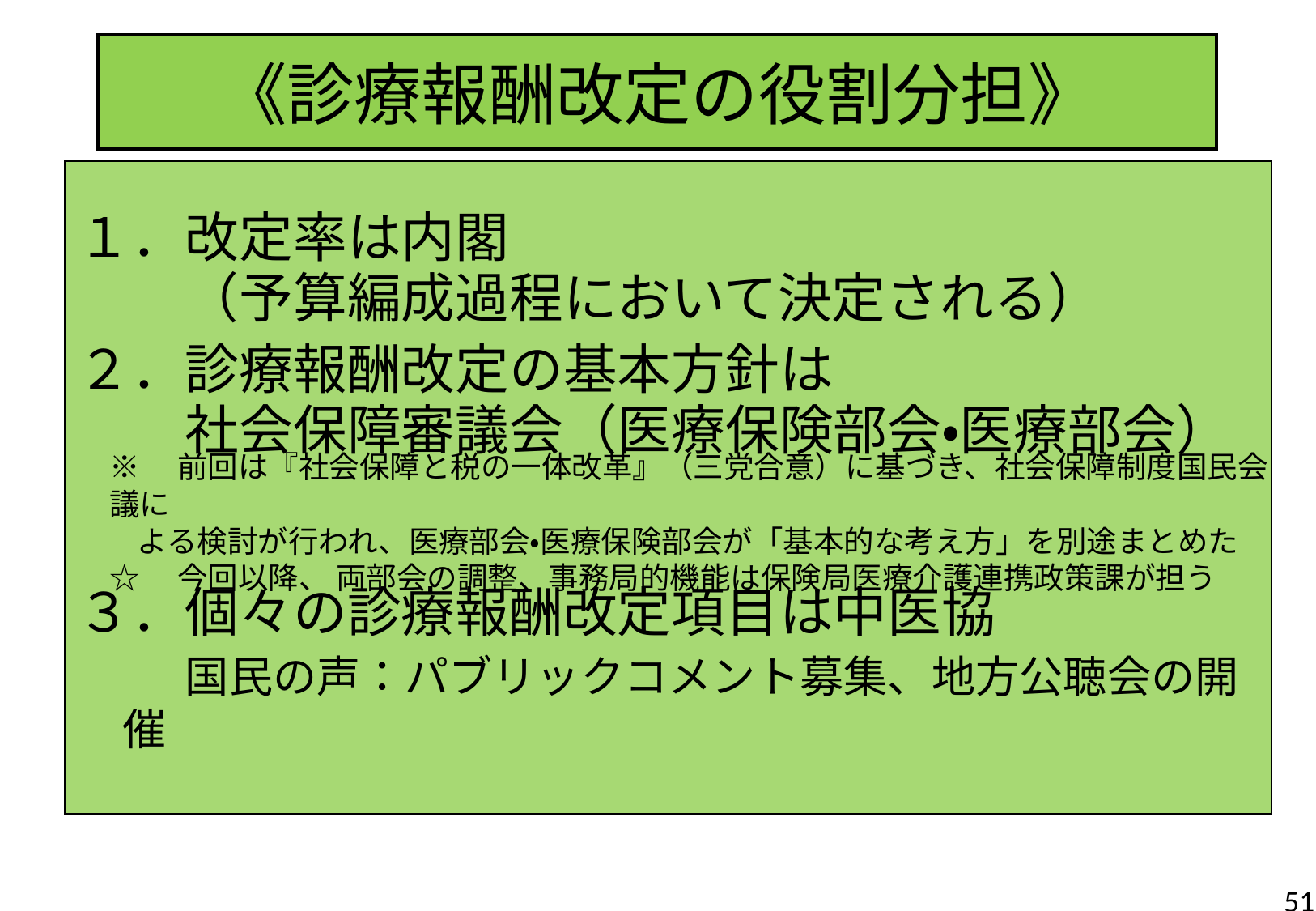

《診療報酬改定の役割分担》

１．改定率は内閣
　　（予算編成過程において決定される）
２．診療報酬改定の基本方針は
　　社会保障審議会（医療保険部会・医療部会）

３．個々の診療報酬改定項目は中医協
　　国民の声：パブリックコメント募集、地方公聴会の開催
※　前回は『社会保障と税の一体改革』（三党合意）に基づき、社会保障制度国民会議に
   よる検討が行われ、医療部会・医療保険部会が「基本的な考え方」を別途まとめた
☆　今回以降、 両部会の調整、事務局的機能は保険局医療介護連携政策課が担う